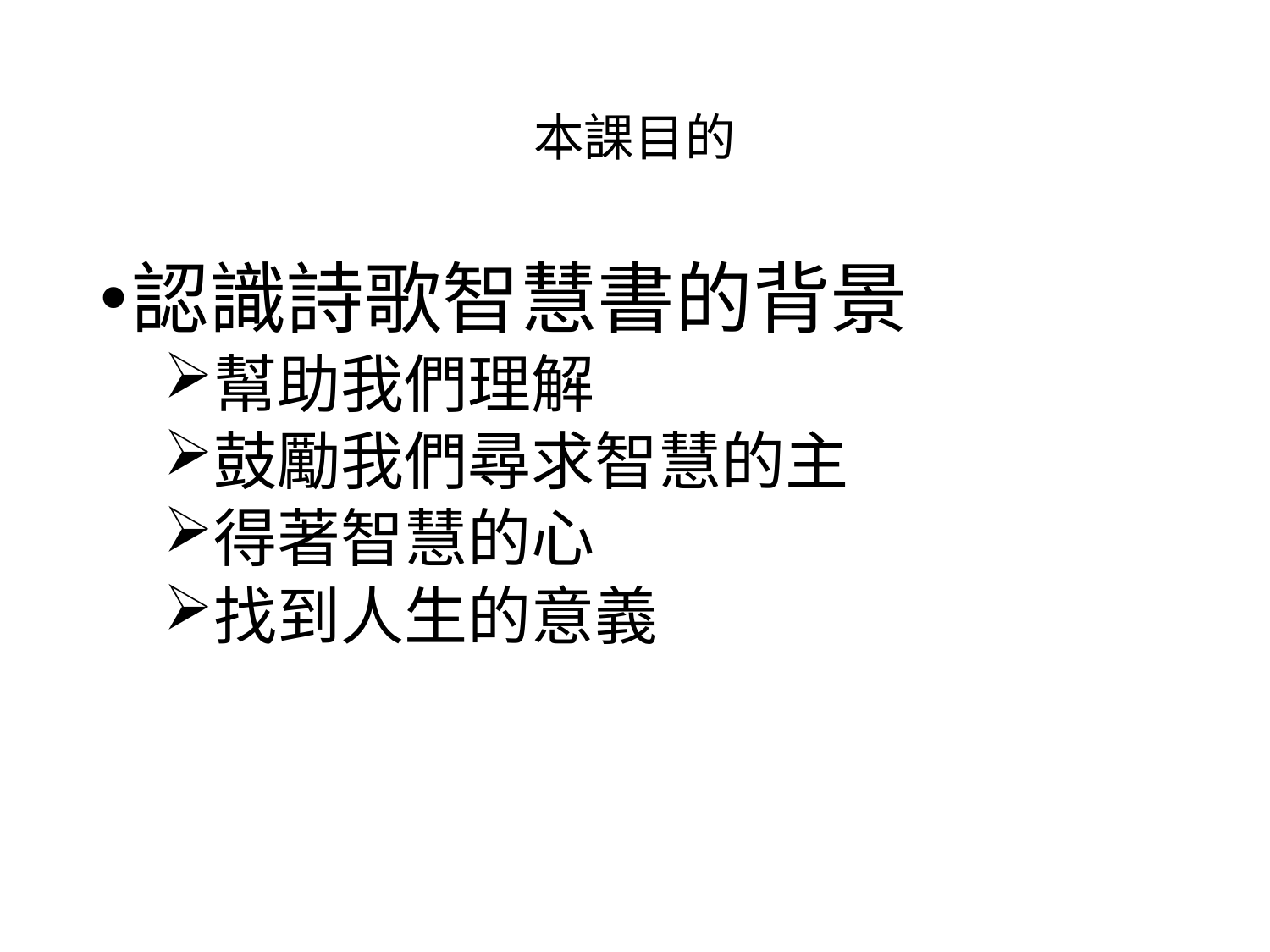

# 本課目的
認識詩歌智慧書的背景
幫助我們理解
鼓勵我們尋求智慧的主
得著智慧的心
找到人生的意義